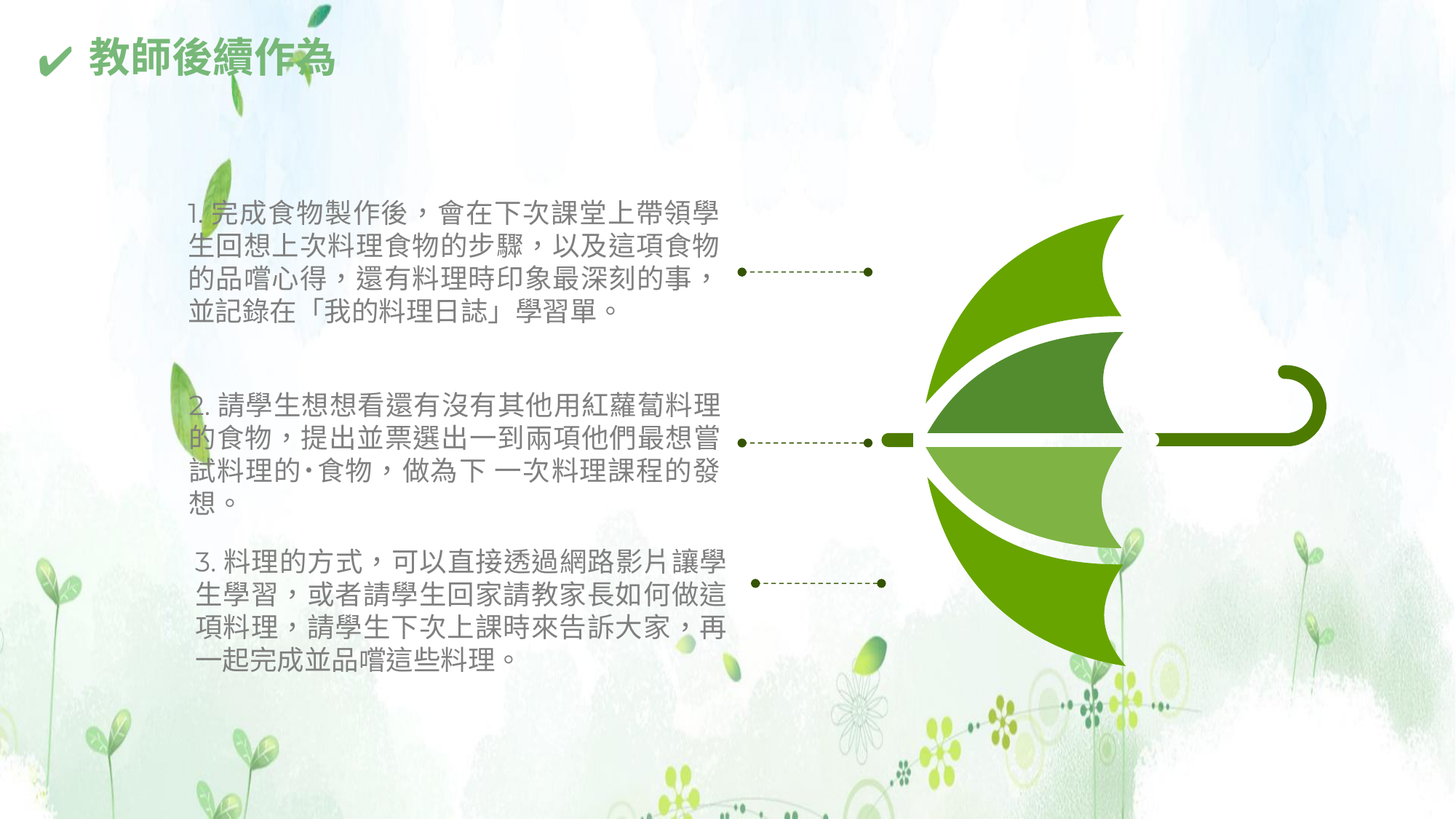

# 教師後續作為
1.完成食物製作後，會在下次課堂上帶領學生回想上次料理食物的步驟，以及這項食物的品嚐心得，還有料理時印象最深刻的事，並記錄在「我的料理日誌」學習單。

2.請學生想想看還有沒有其他用紅蘿蔔料理的食物，提出並票選出一到兩項他們最想嘗試料理的˙食物，做為下 一次料理課程的發想。
3.料理的方式，可以直接透過網路影片讓學生學習，或者請學生回家請教家長如何做這項料理，請學生下次上課時來告訴大家，再一起完成並品嚐這些料理。